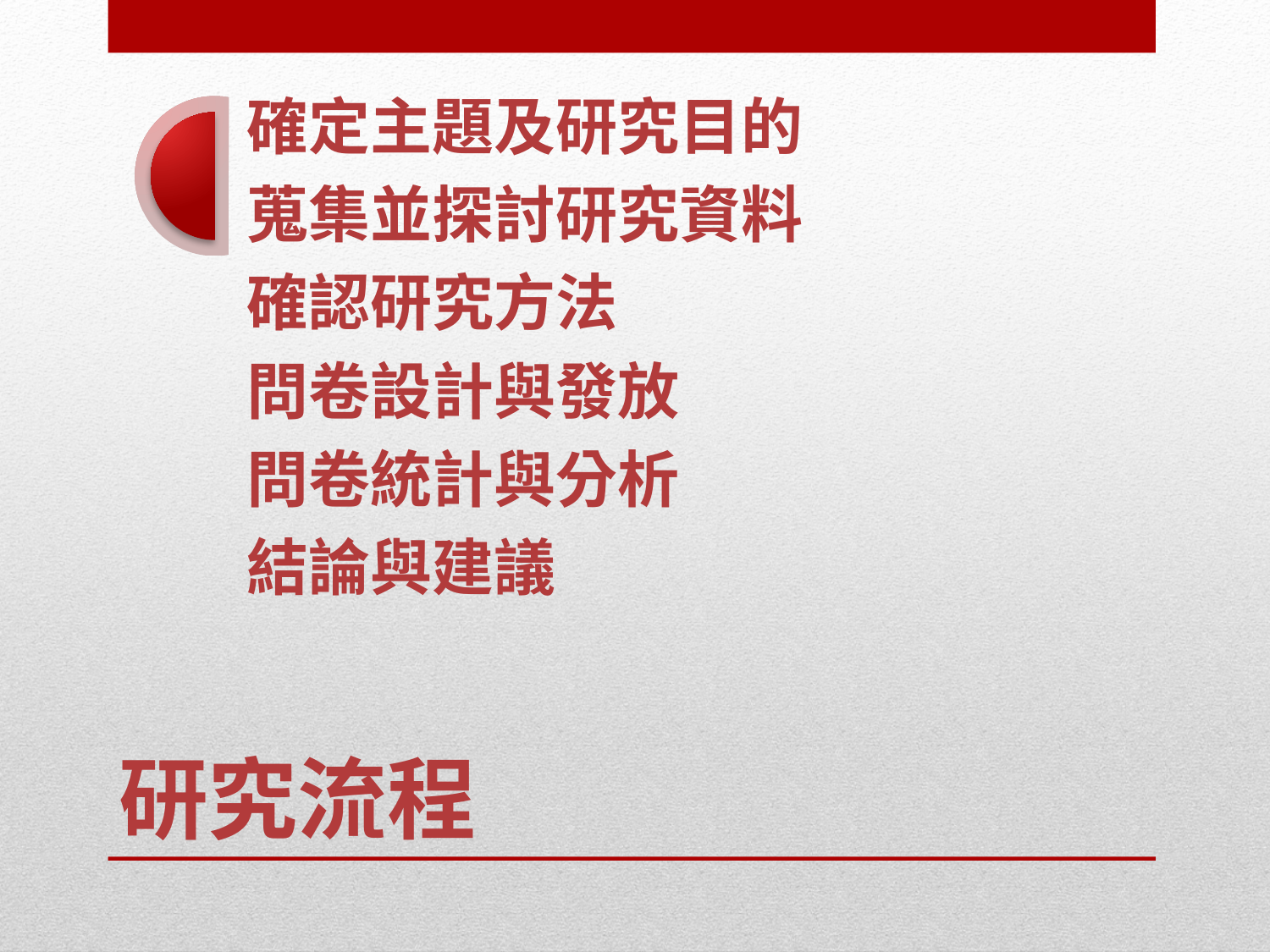

確定主題及研究目的
蒐集並探討研究資料
確認研究方法
問卷設計與發放
問卷統計與分析
結論與建議
# 研究流程